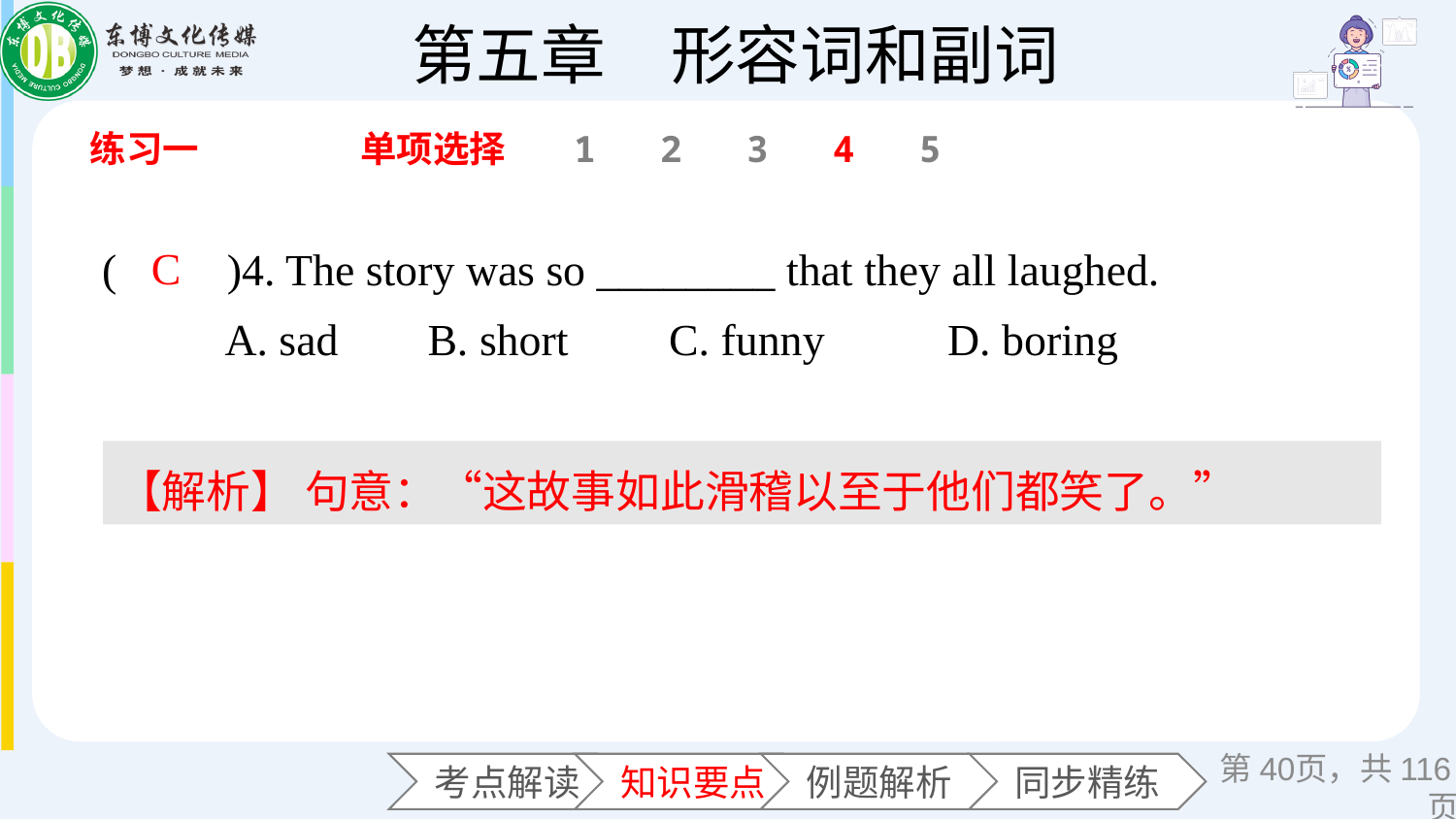

练习一
单项选择
1
2
3
4
5
(　　)4. The story was so ________ that they all laughed.
           A. sad        B. short         C. funny           D. boring
C
【解析】 句意：“这故事如此滑稽以至于他们都笑了。”
第40页，共116页